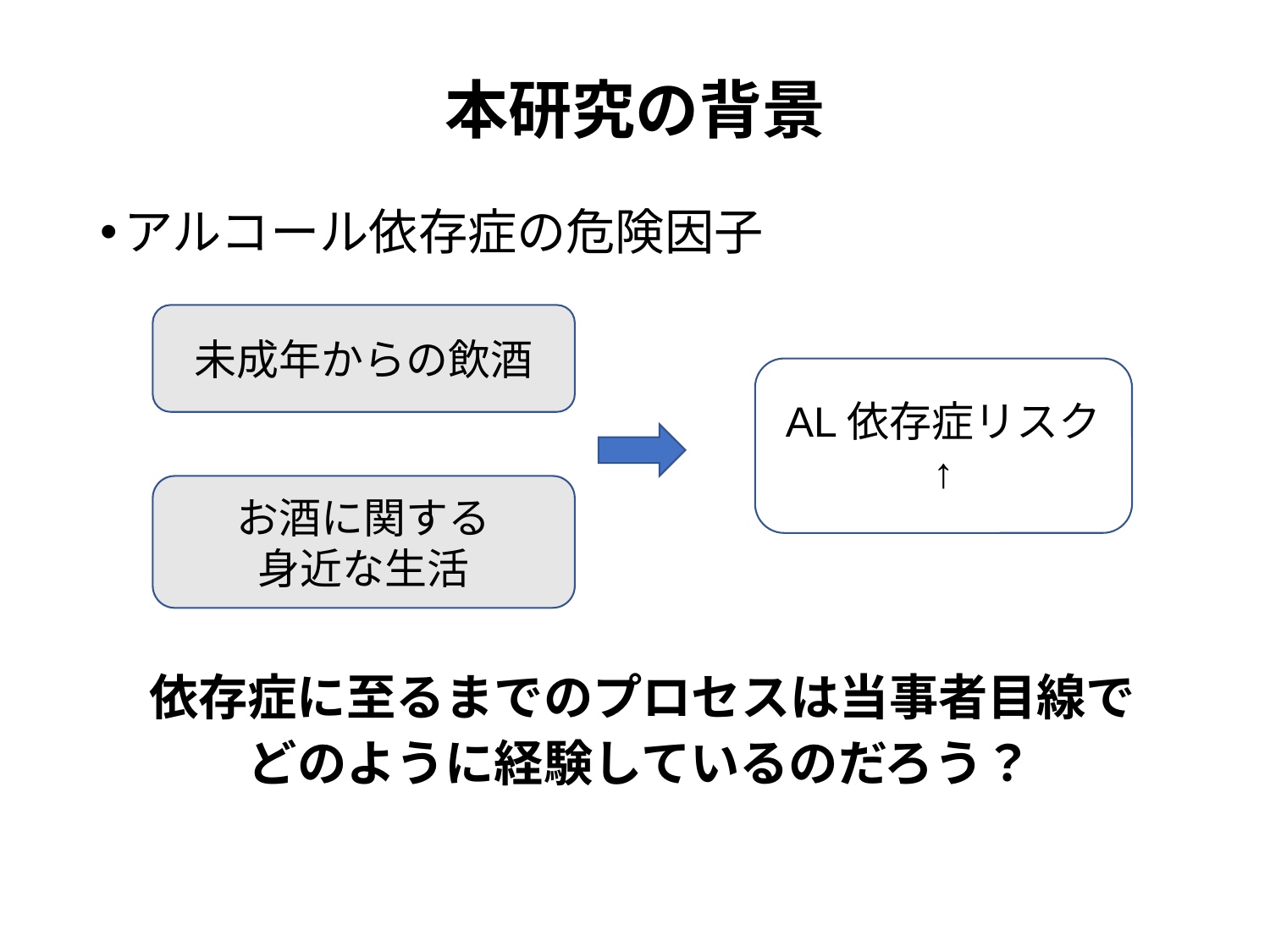

# 本研究の背景
アルコール依存症の危険因子

　依存症に至るまでのプロセスは当事者目線で
　　　どのように経験しているのだろう？
未成年からの飲酒
AL依存症リスク
↑

お酒に関する
身近な生活